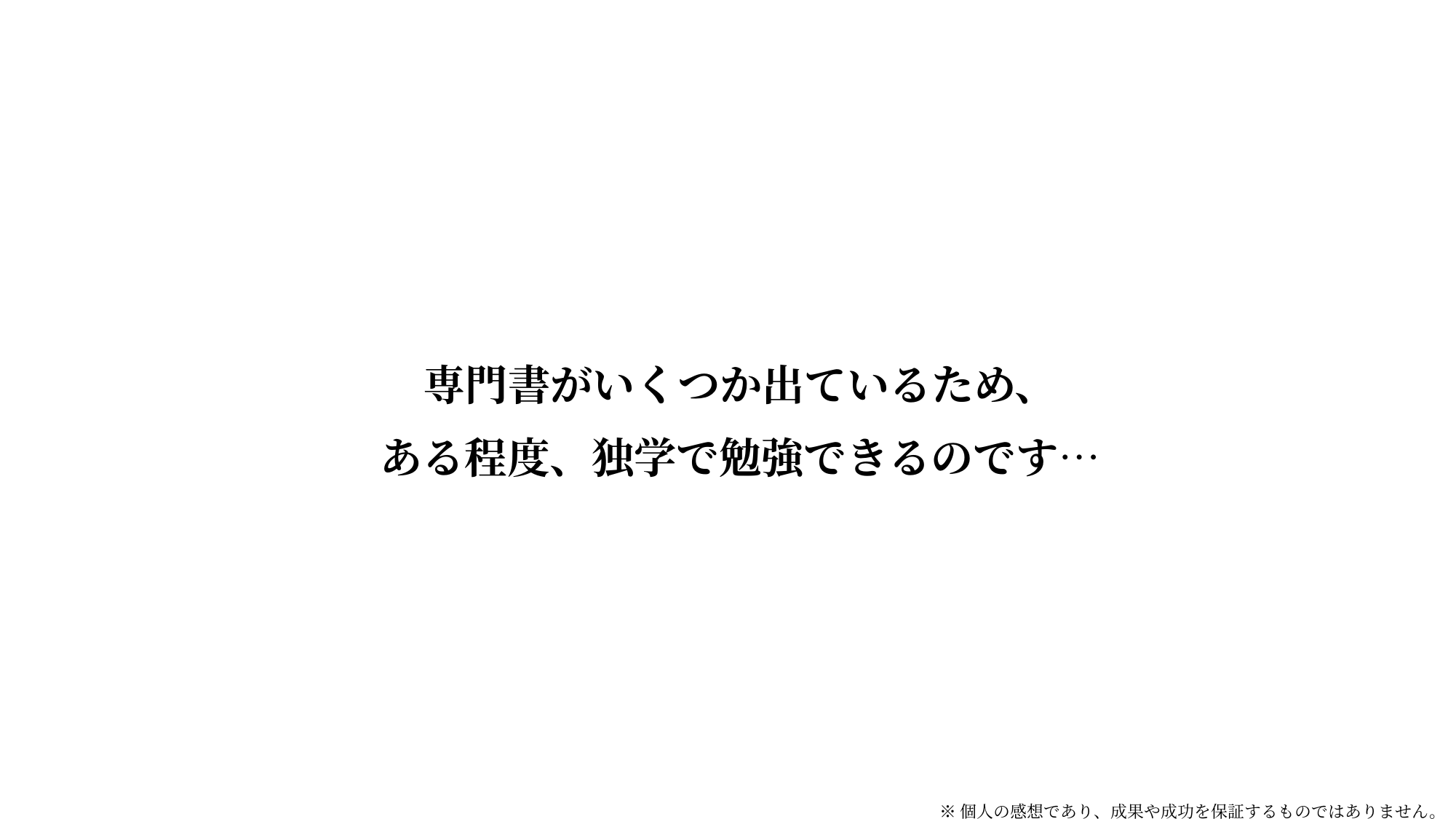

専門書がいくつか出ているため、
ある程度、独学で勉強できるのです…
※個人の感想であり、成果や成功を保証するものではありません。